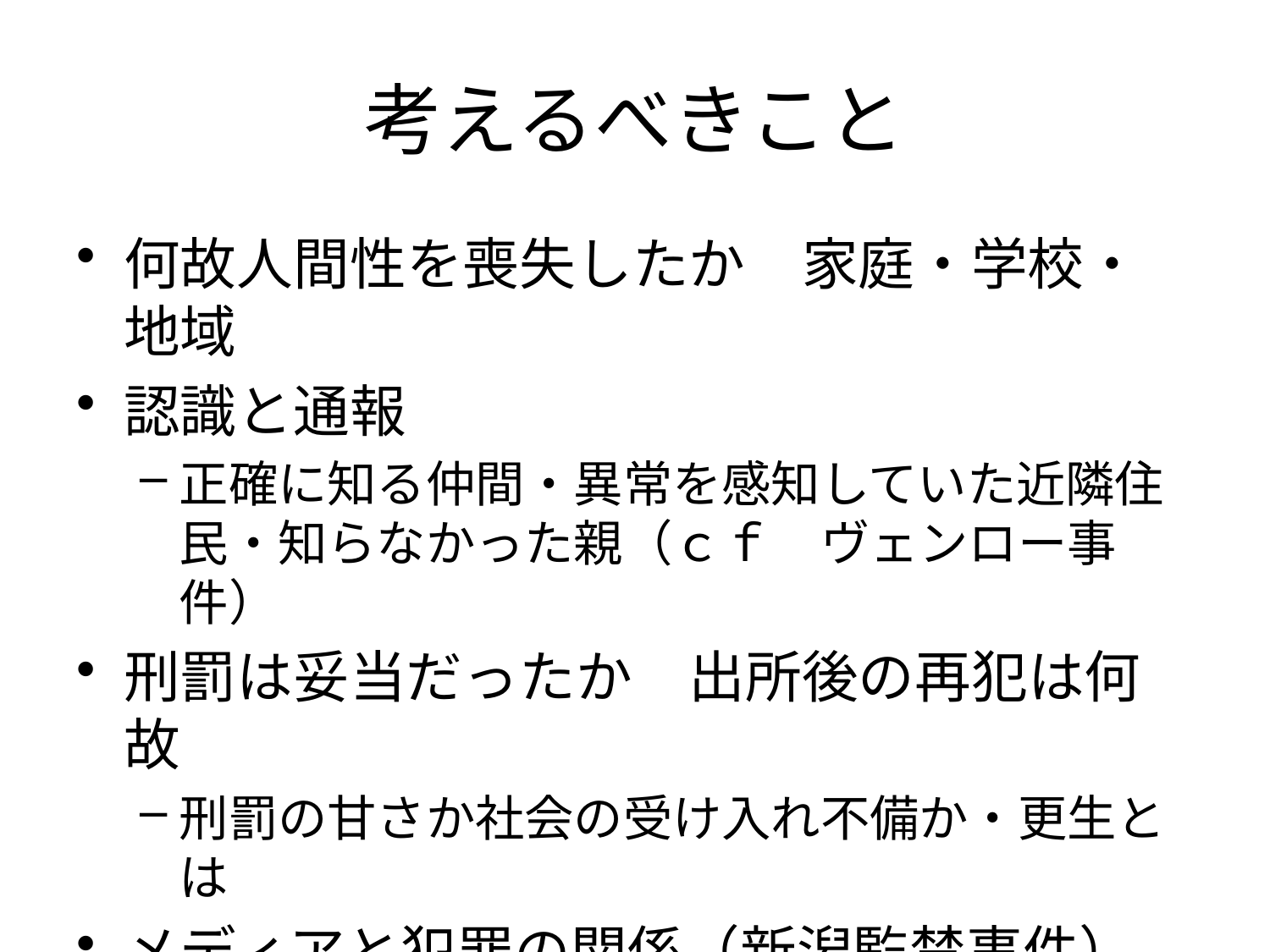

# 考えるべきこと
何故人間性を喪失したか　家庭・学校・地域
認識と通報
正確に知る仲間・異常を感知していた近隣住民・知らなかった親（ｃｆ　ヴェンロー事件）
刑罰は妥当だったか　出所後の再犯は何故
刑罰の甘さか社会の受け入れ不備か・更生とは
メディアと犯罪の関係（新潟監禁事件）
ニートと義務教育（全員中途退学）